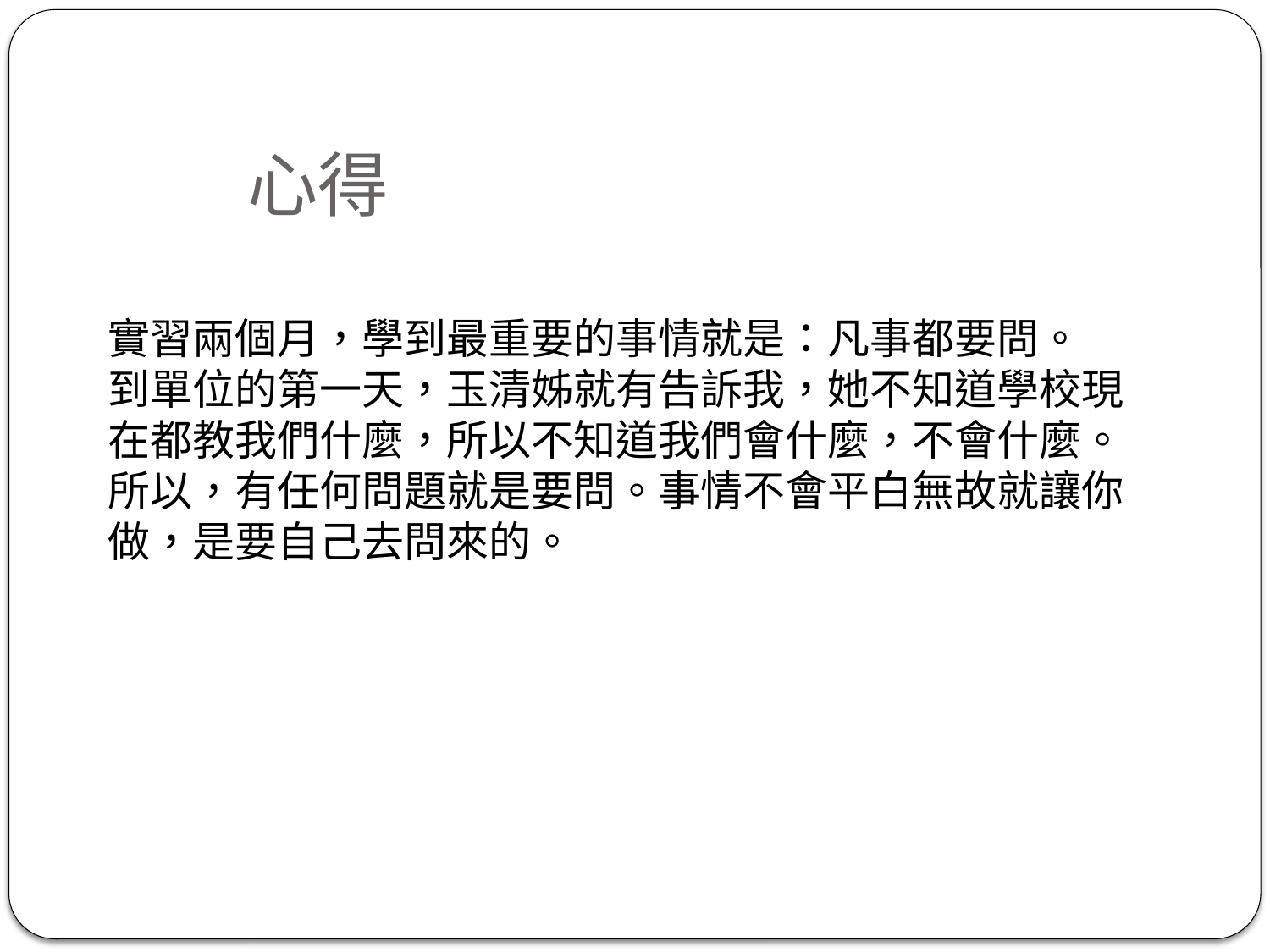

# 心得
實習兩個月，學到最重要的事情就是：凡事都要問。
到單位的第一天，玉清姊就有告訴我，她不知道學校現在都教我們什麼，所以不知道我們會什麼，不會什麼。所以，有任何問題就是要問。事情不會平白無故就讓你做，是要自己去問來的。